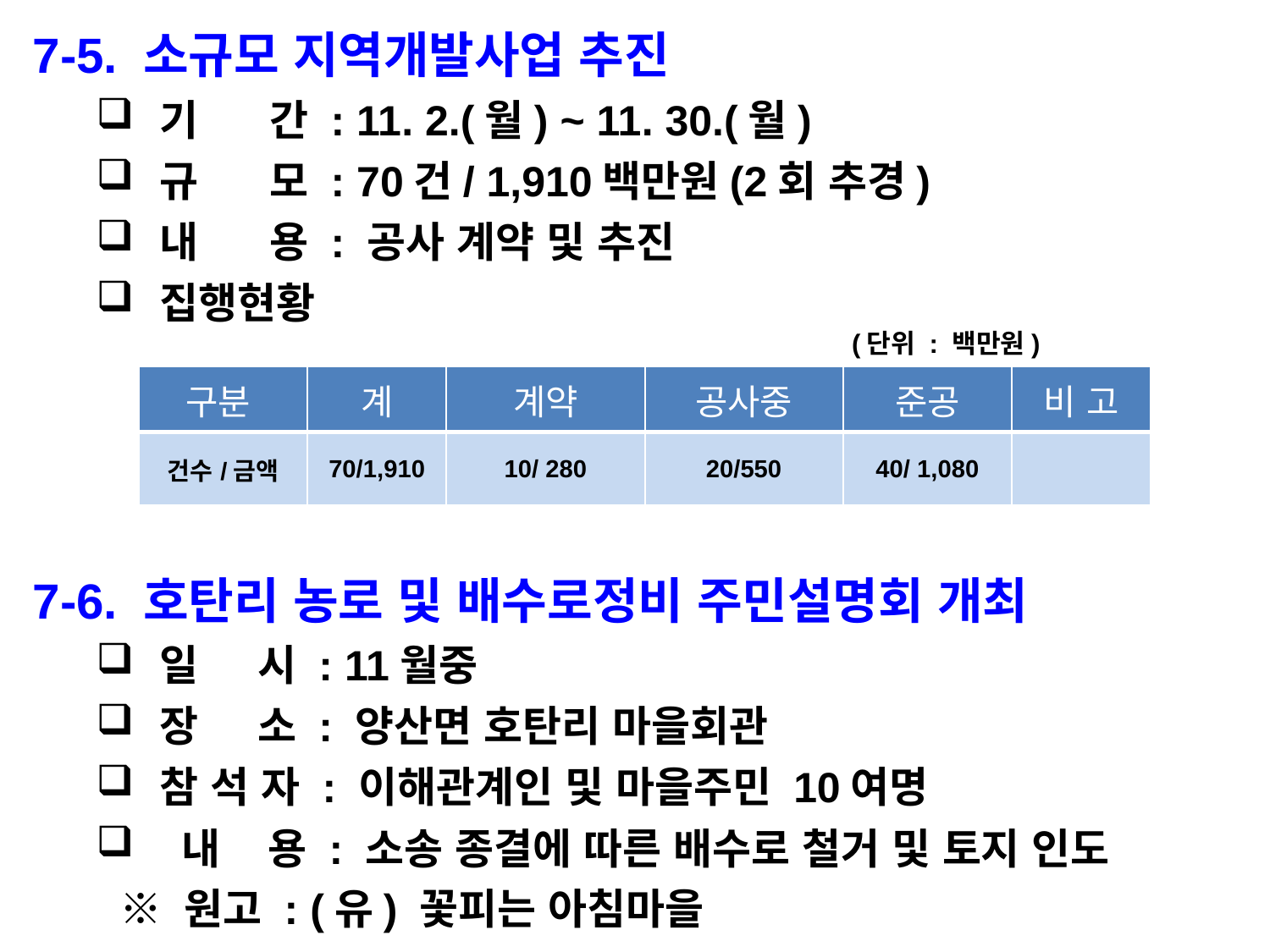

7-5. 소규모 지역개발사업 추진
기      간 : 11. 2.(월) ~ 11. 30.(월)
규      모 : 70건/ 1,910백만원(2회 추경)
내      용 : 공사 계약 및 추진
집행현황
                                                                                                      (단위 : 백만원)

| 구분 | 계 | 계약 | 공사중 | 준공 | 비 고 |
| --- | --- | --- | --- | --- | --- |
| 건수/금액 | 70/1,910 | 10/ 280 | 20/550 | 40/ 1,080 |  |
7-6. 호탄리 농로 및 배수로정비 주민설명회 개최
일     시 : 11월중
장     소 : 양산면 호탄리 마을회관
참 석 자 : 이해관계인 및 마을주민 10여명
 내    용 : 소송 종결에 따른 배수로 철거 및 토지 인도
  ※ 원고 : (유) 꽃피는 아침마을